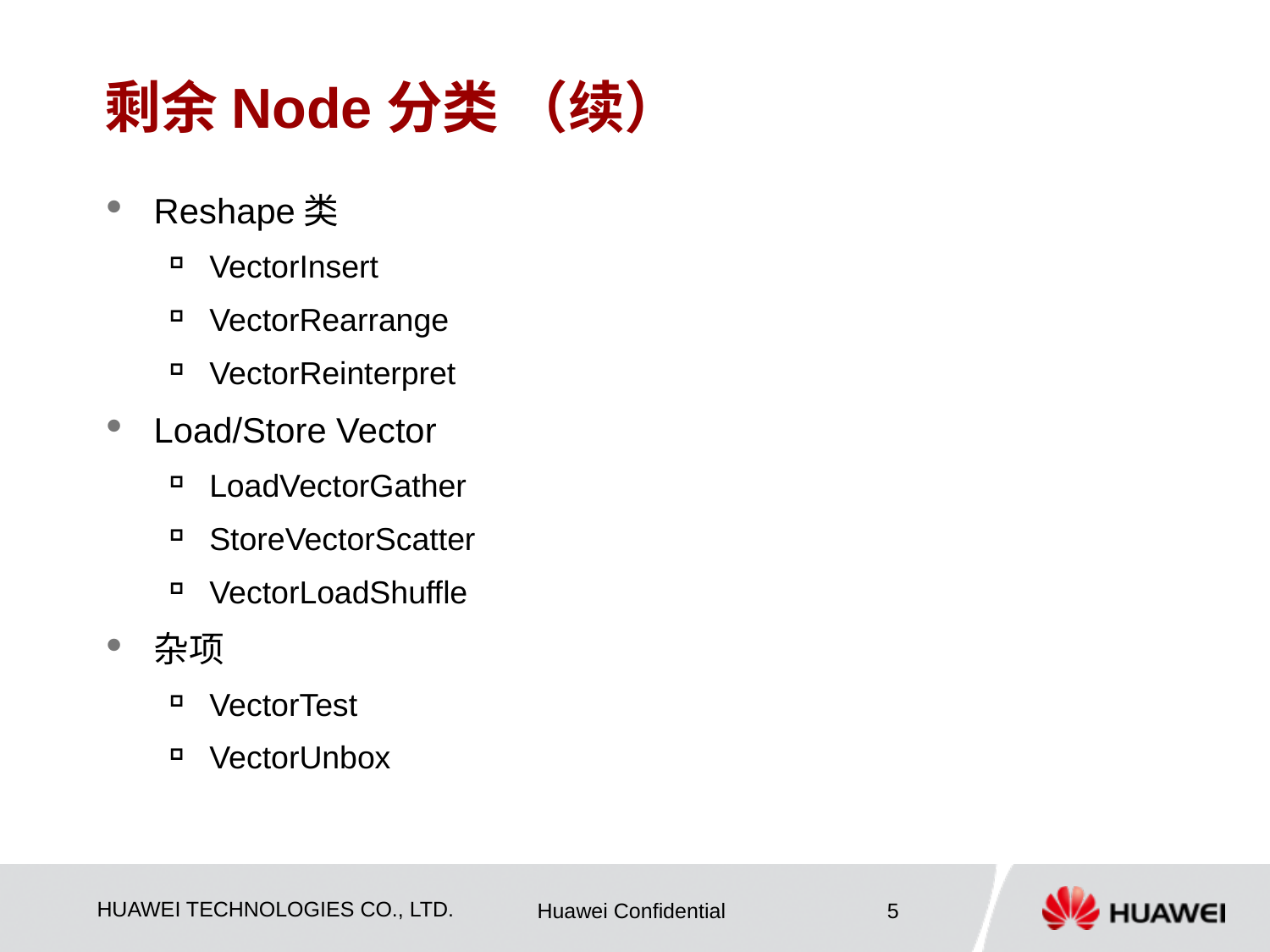

# 剩余Node分类 （续）
Reshape类
VectorInsert
VectorRearrange
VectorReinterpret
Load/Store Vector
LoadVectorGather
StoreVectorScatter
VectorLoadShuffle
杂项
VectorTest
VectorUnbox